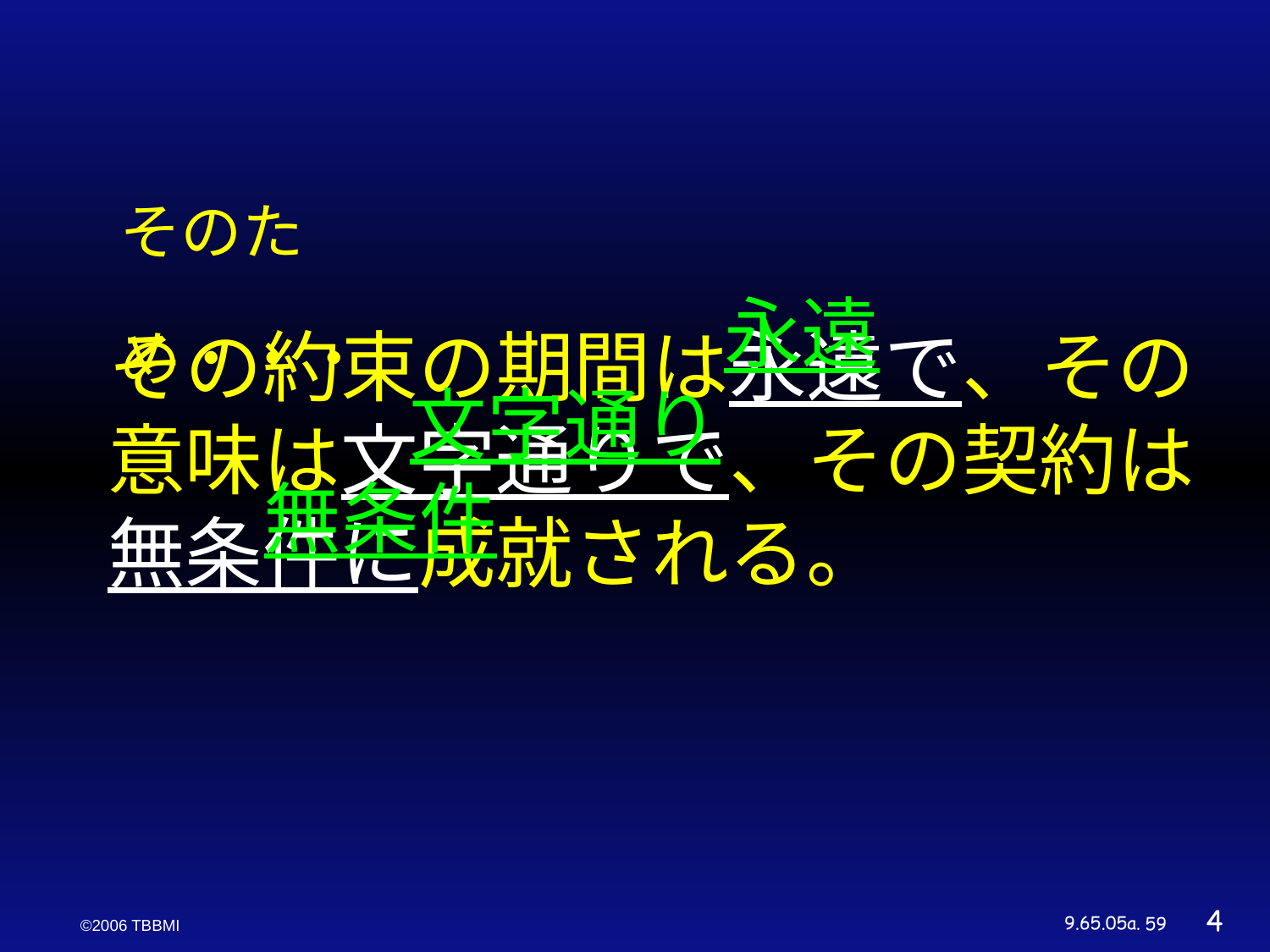

そのため・・・

その約束の期間は永遠で、その意味は文字通りで、その契約は無条件に成就される。

永遠
文字通り

無条件

4
9.65.05a.
59
©2006 TBBMI